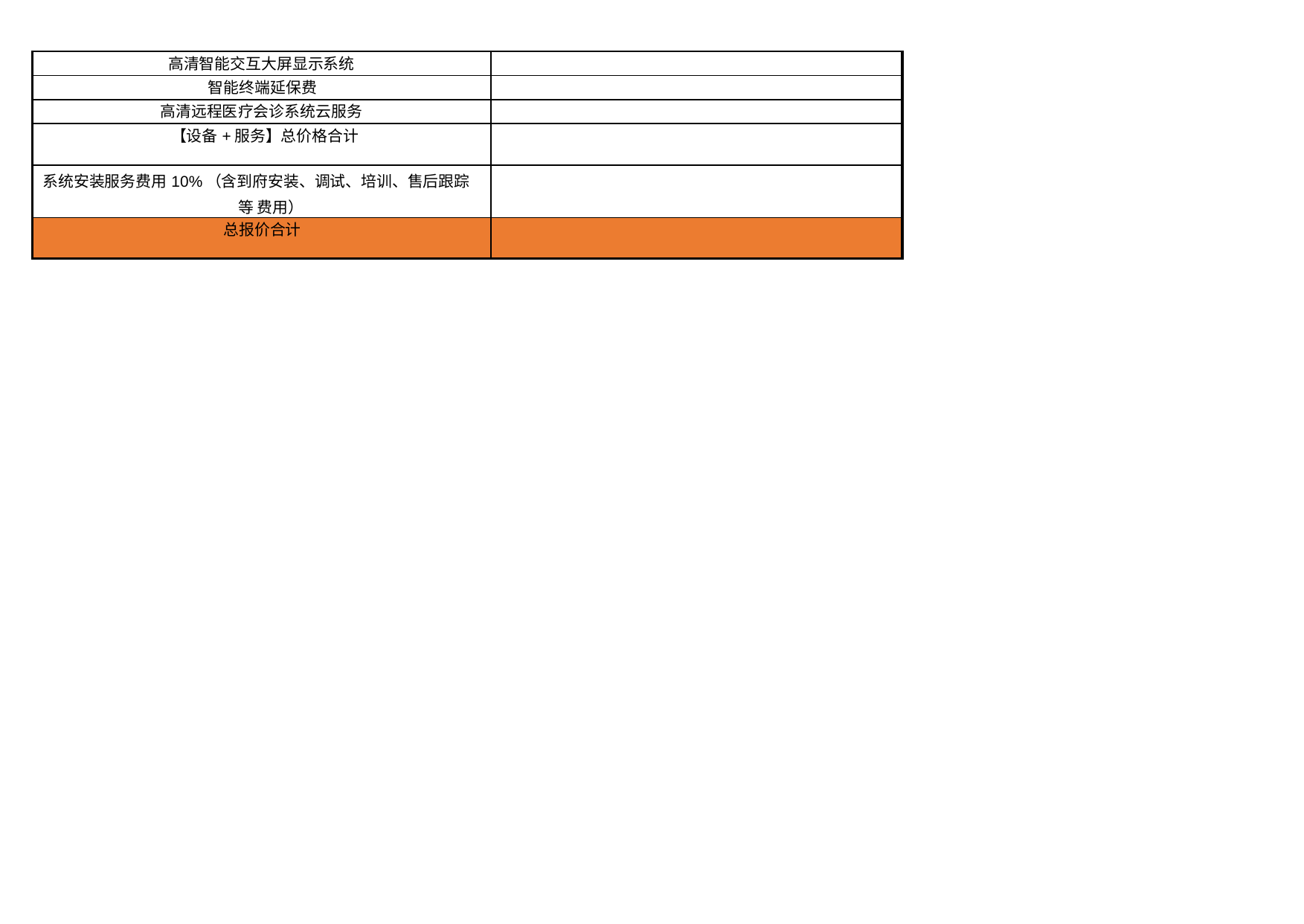

| 高清智能交互大屏显示系统 |  |
| --- | --- |
| 智能终端延保费 |  |
| 高清远程医疗会诊系统云服务 |  |
| 【设备+服务】总价格合计 |  |
| 系统安装服务费用10%（含到府安装、调试、培训、售后跟踪等 费用） |  |
| 总报价合计 |  |